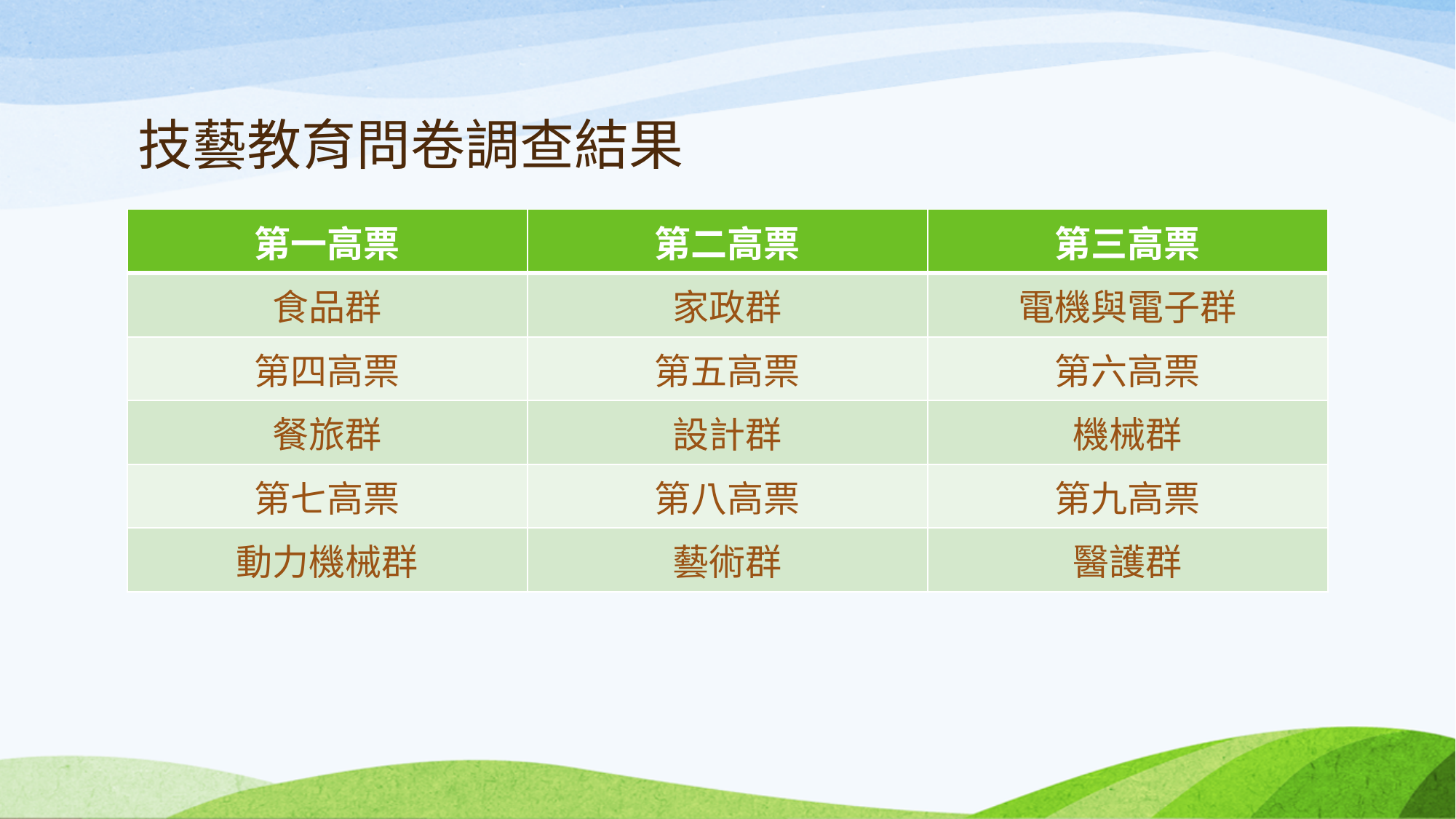

# 技藝教育問卷調查結果
| 第一高票 | 第二高票 | 第三高票 |
| --- | --- | --- |
| 食品群 | 家政群 | 電機與電子群 |
| 第四高票 | 第五高票 | 第六高票 |
| 餐旅群 | 設計群 | 機械群 |
| 第七高票 | 第八高票 | 第九高票 |
| 動力機械群 | 藝術群 | 醫護群 |